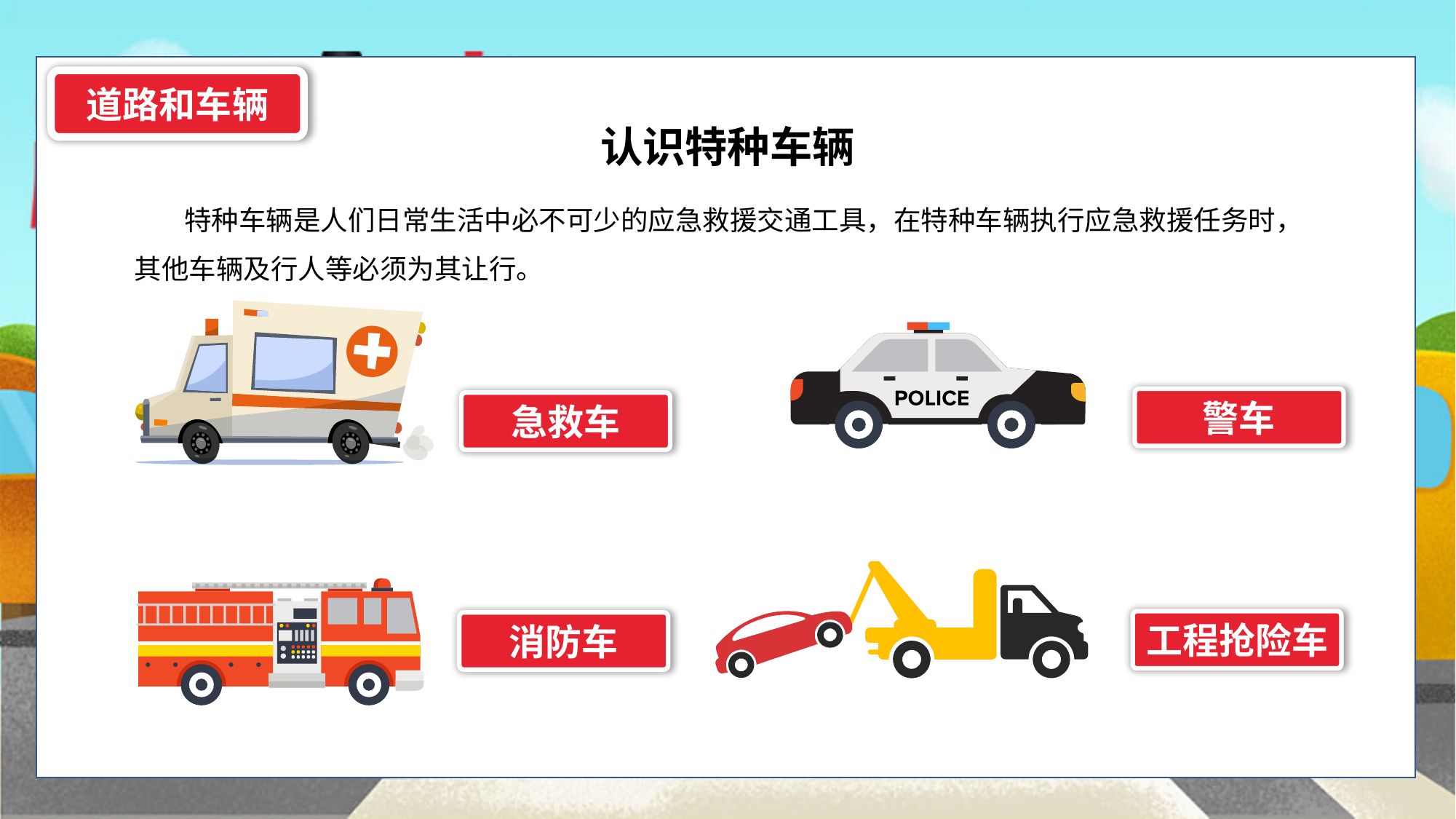

道路和车辆
认识特种车辆
       特种车辆是人们日常生活中必不可少的应急救援交通工具，在特种车辆执行应急救援任务时，其他车辆及行人等必须为其让行。

警车
急救车

工程抢险车
消防车